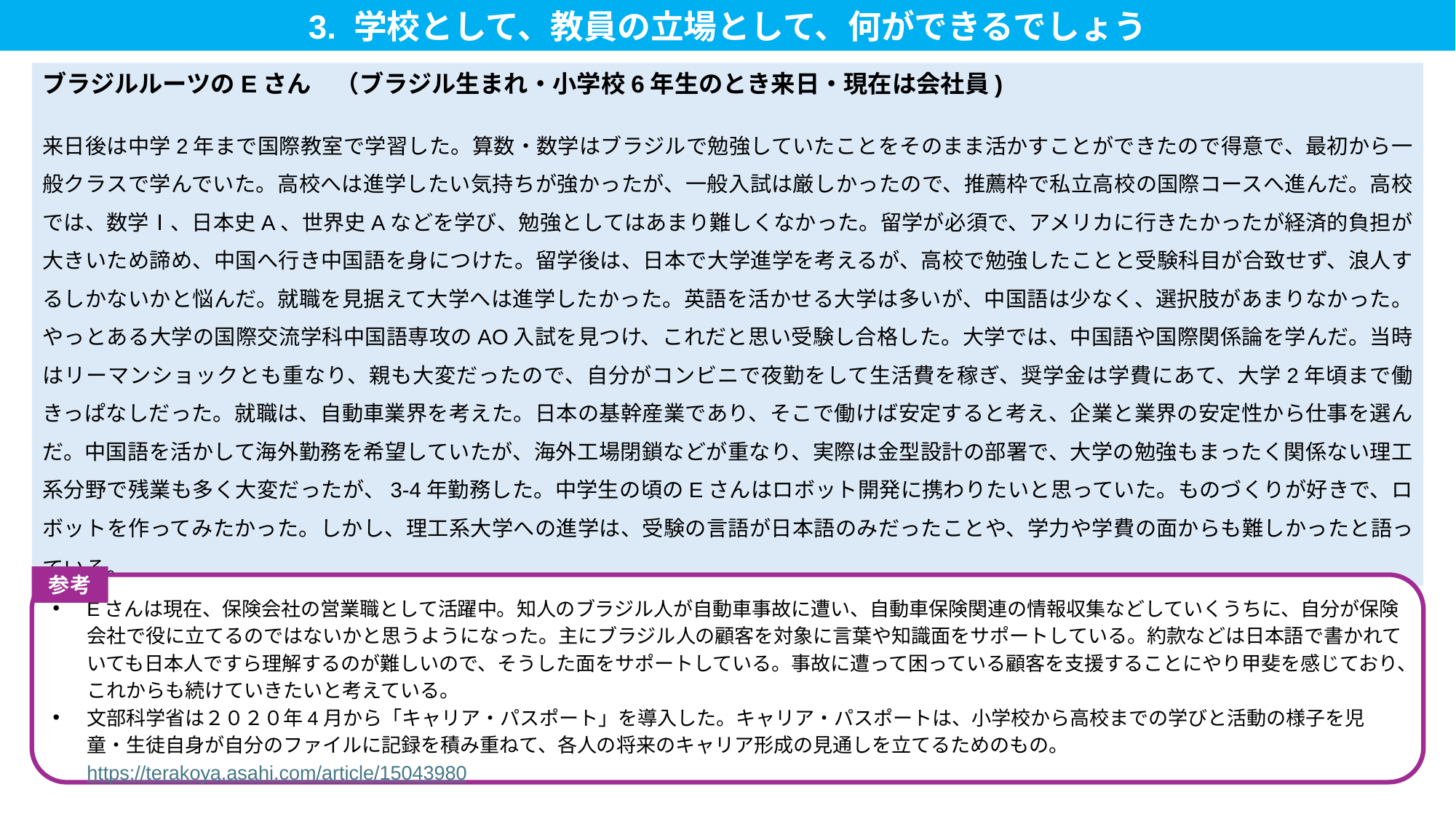

3. 学校として、教員の立場として、何ができるでしょう
ブラジルルーツのEさん　（ブラジル生まれ・小学校6年生のとき来日・現在は会社員)

来日後は中学2年まで国際教室で学習した。算数・数学はブラジルで勉強していたことをそのまま活かすことができたので得意で、最初から一般クラスで学んでいた。高校へは進学したい気持ちが強かったが、一般入試は厳しかったので、推薦枠で私立高校の国際コースへ進んだ。高校では、数学Ⅰ、日本史A、世界史Aなどを学び、勉強としてはあまり難しくなかった。留学が必須で、アメリカに行きたかったが経済的負担が大きいため諦め、中国へ行き中国語を身につけた。留学後は、日本で大学進学を考えるが、高校で勉強したことと受験科目が合致せず、浪人するしかないかと悩んだ。就職を見据えて大学へは進学したかった。英語を活かせる大学は多いが、中国語は少なく、選択肢があまりなかった。やっとある大学の国際交流学科中国語専攻のAO入試を見つけ、これだと思い受験し合格した。大学では、中国語や国際関係論を学んだ。当時はリーマンショックとも重なり、親も大変だったので、自分がコンビニで夜勤をして生活費を稼ぎ、奨学金は学費にあて、大学2年頃まで働きっぱなしだった。就職は、自動車業界を考えた。日本の基幹産業であり、そこで働けば安定すると考え、企業と業界の安定性から仕事を選んだ。中国語を活かして海外勤務を希望していたが、海外工場閉鎖などが重なり、実際は金型設計の部署で、大学の勉強もまったく関係ない理工系分野で残業も多く大変だったが、3-4年勤務した。中学生の頃のEさんはロボット開発に携わりたいと思っていた。ものづくりが好きで、ロボットを作ってみたかった。しかし、理工系大学への進学は、受験の言語が日本語のみだったことや、学力や学費の面からも難しかったと語っている。
参考

Eさんは現在、保険会社の営業職として活躍中。知人のブラジル人が自動車事故に遭い、自動車保険関連の情報収集などしていくうちに、自分が保険会社で役に立てるのではないかと思うようになった。主にブラジル人の顧客を対象に言葉や知識面をサポートしている。約款などは日本語で書かれていても日本人ですら理解するのが難しいので、そうした面をサポートしている。事故に遭って困っている顧客を支援することにやり甲斐を感じており、これからも続けていきたいと考えている。
文部科学省は２０２０年4月から「キャリア・パスポート」を導入した。キャリア・パスポートは、小学校から高校までの学びと活動の様子を児童・生徒自身が自分のファイルに記録を積み重ねて、各人の将来のキャリア形成の見通しを立てるためのもの。 https://terakoya.asahi.com/article/15043980